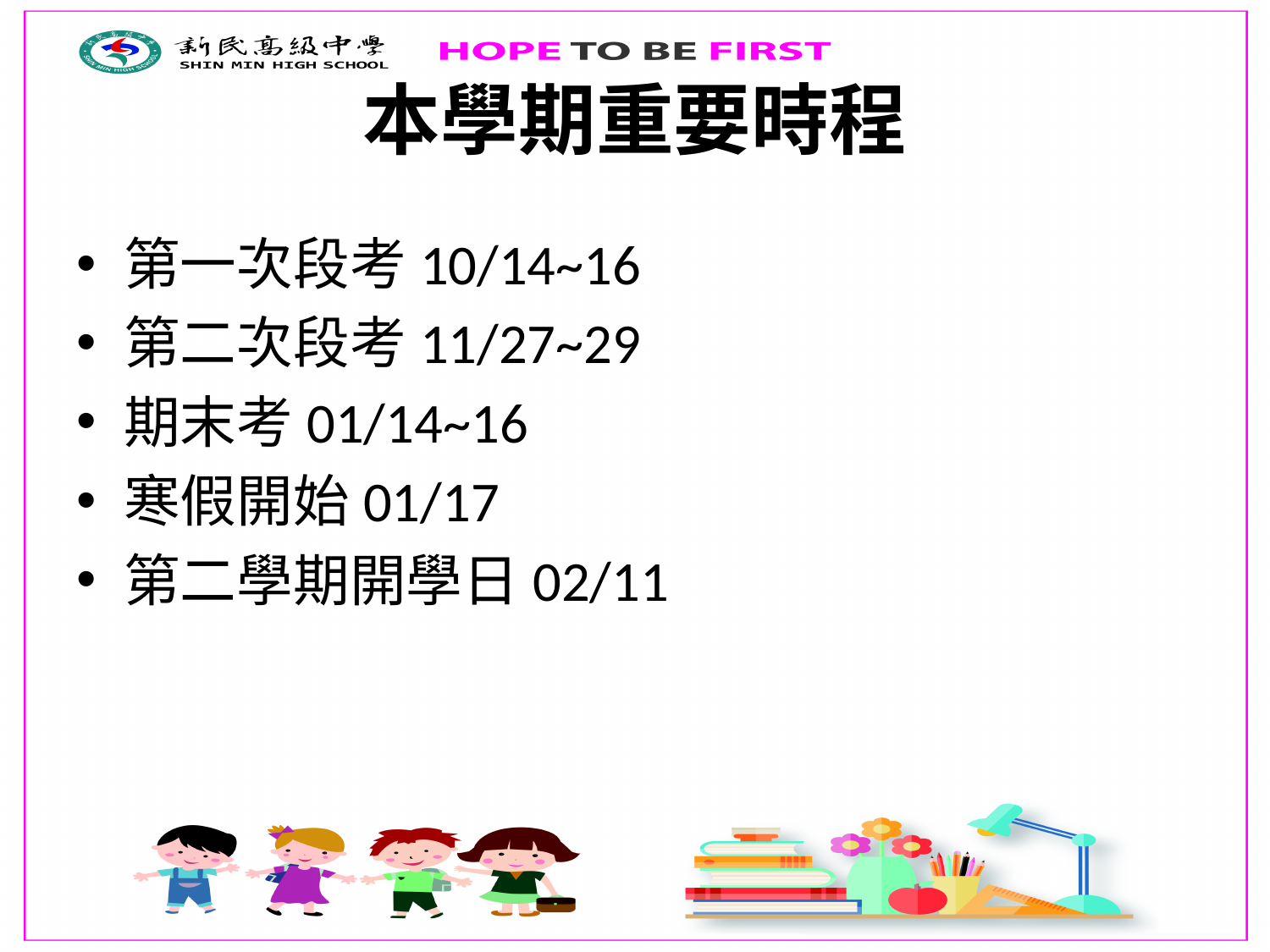

# 本學期重要時程
第一次段考10/14~16
第二次段考11/27~29
期末考01/14~16
寒假開始01/17
第二學期開學日02/11